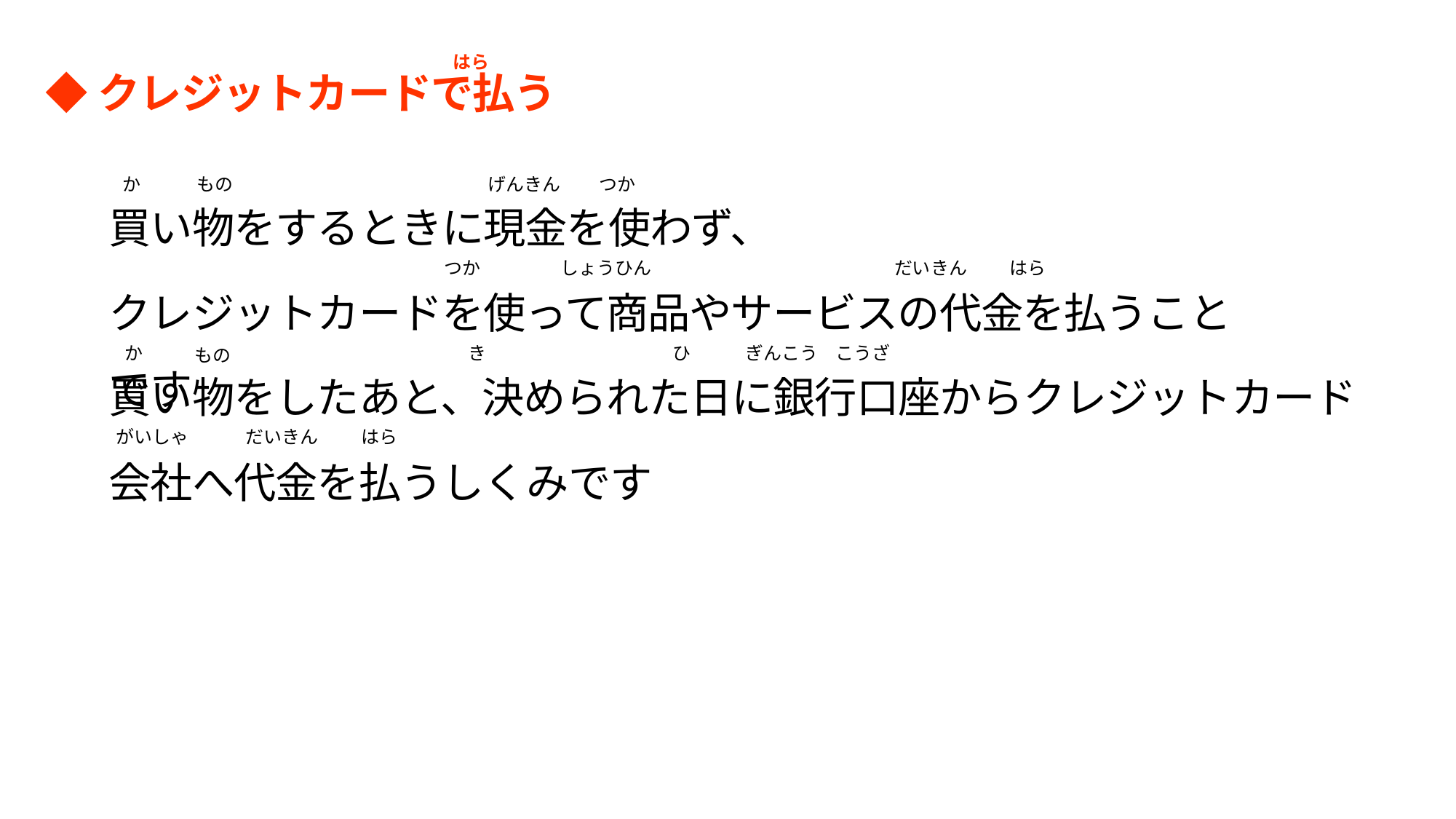

はら
◆クレジットカードで払う
か
もの
げんきん
つか
買い物をするときに現金を使わず、
クレジットカードを使って商品やサービスの代金を払うことです
つか
しょうひん
だいきん
はら
か
き
ひ
ぎんこう
こうざ
もの
買い物をしたあと、決められた日に銀行口座からクレジットカード
会社へ代金を払うしくみです
はら
がいしゃ
だいきん